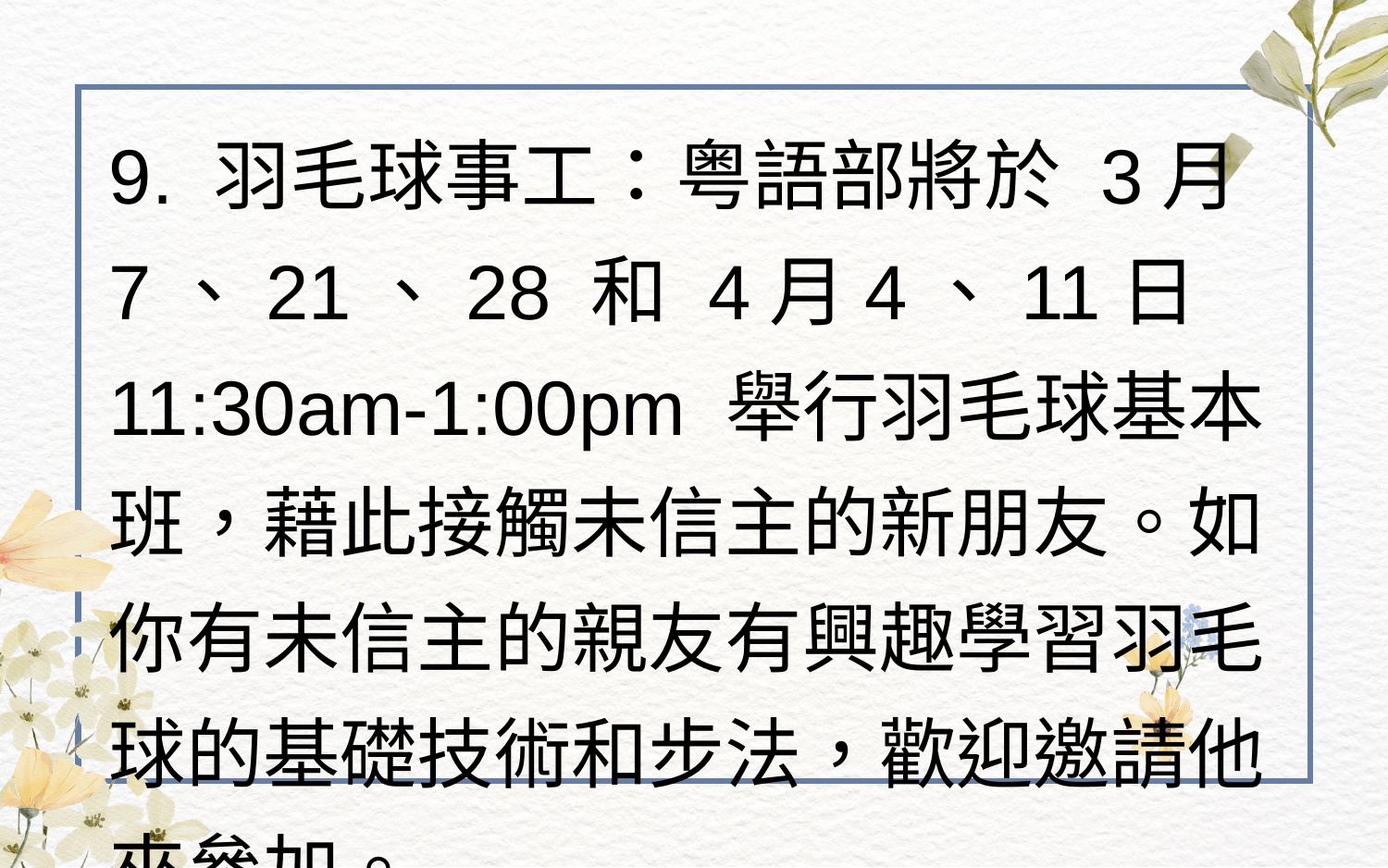

9. 羽毛球事工：粤語部將於 3月7、21、28 和 4月4、11日  11:30am-1:00pm 舉行羽毛球基本班，藉此接觸未信主的新朋友。如你有未信主的親友有興趣學習羽毛球的基礎技術和步法，歡迎邀請他來參加。